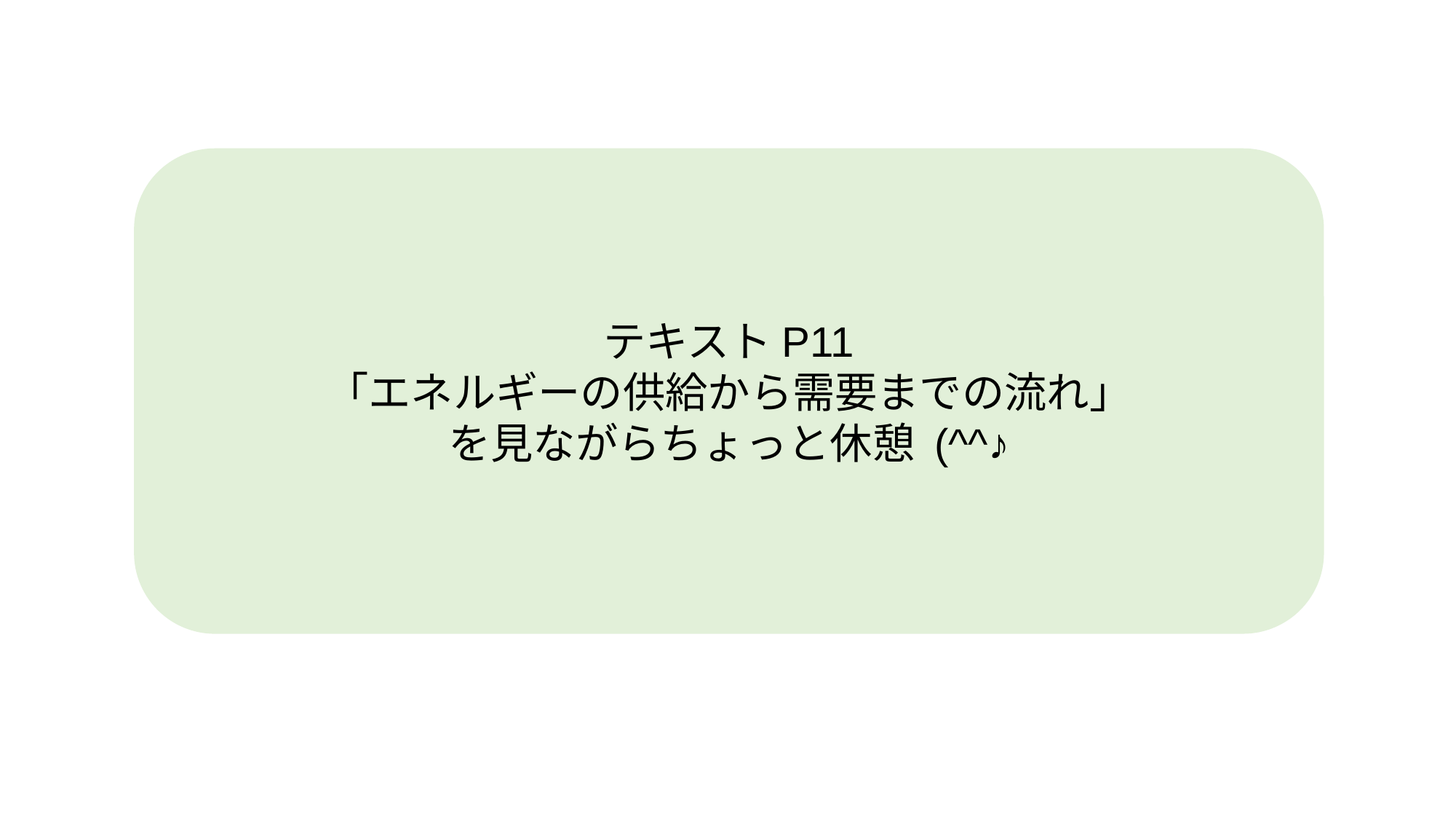

テキストP11
「エネルギーの供給から需要までの流れ」
を見ながらちょっと休憩 (^^♪